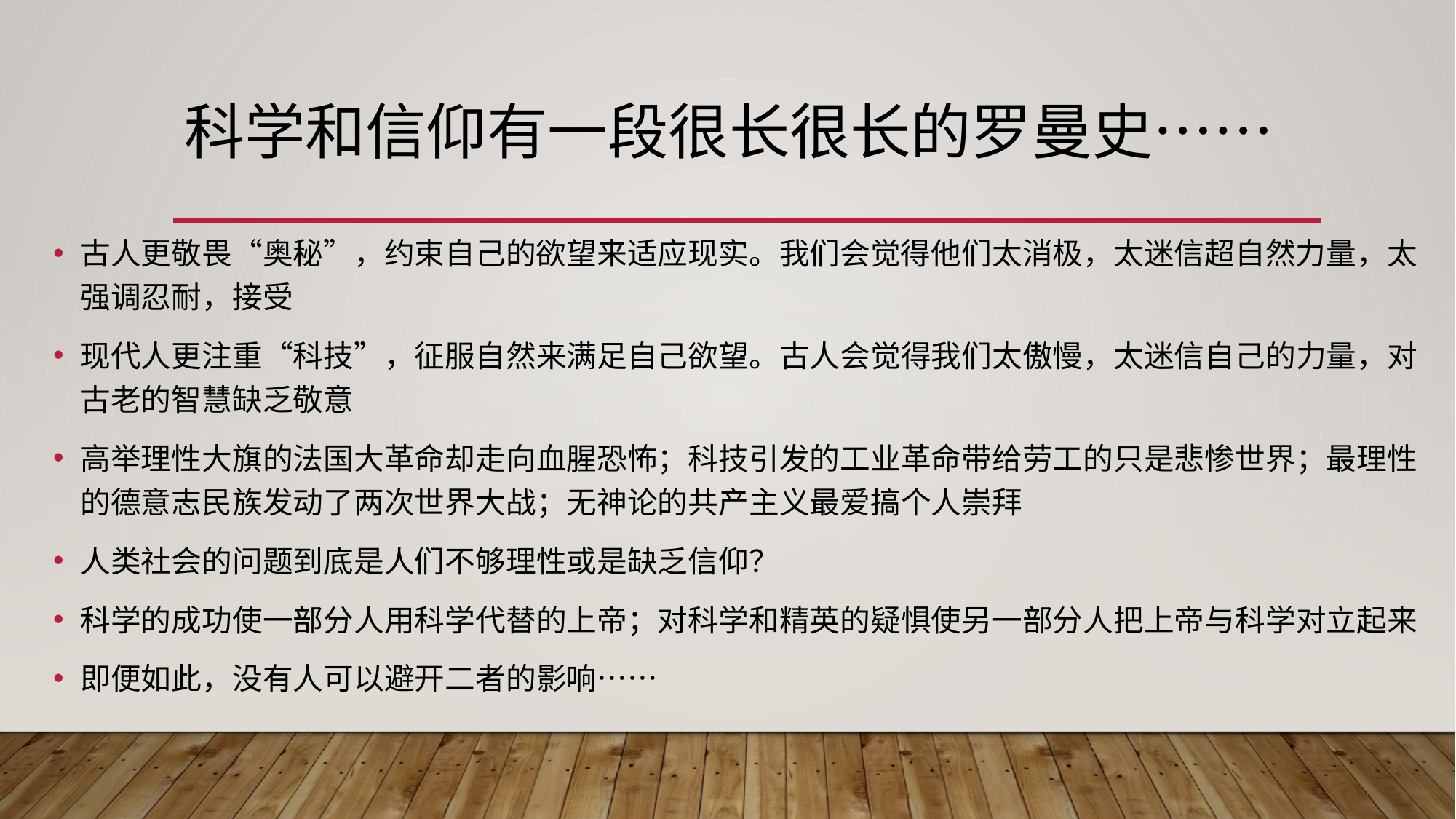

# 科学和信仰有一段很长很长的罗曼史……
古人更敬畏“奥秘”，约束自己的欲望来适应现实。我们会觉得他们太消极，太迷信超自然力量，太强调忍耐，接受
现代人更注重“科技”，征服自然来满足自己欲望。古人会觉得我们太傲慢，太迷信自己的力量，对古老的智慧缺乏敬意
高举理性大旗的法国大革命却走向血腥恐怖；科技引发的工业革命带给劳工的只是悲惨世界；最理性的德意志民族发动了两次世界大战；无神论的共产主义最爱搞个人崇拜
人类社会的问题到底是人们不够理性或是缺乏信仰？
科学的成功使一部分人用科学代替的上帝；对科学和精英的疑惧使另一部分人把上帝与科学对立起来
即便如此，没有人可以避开二者的影响……